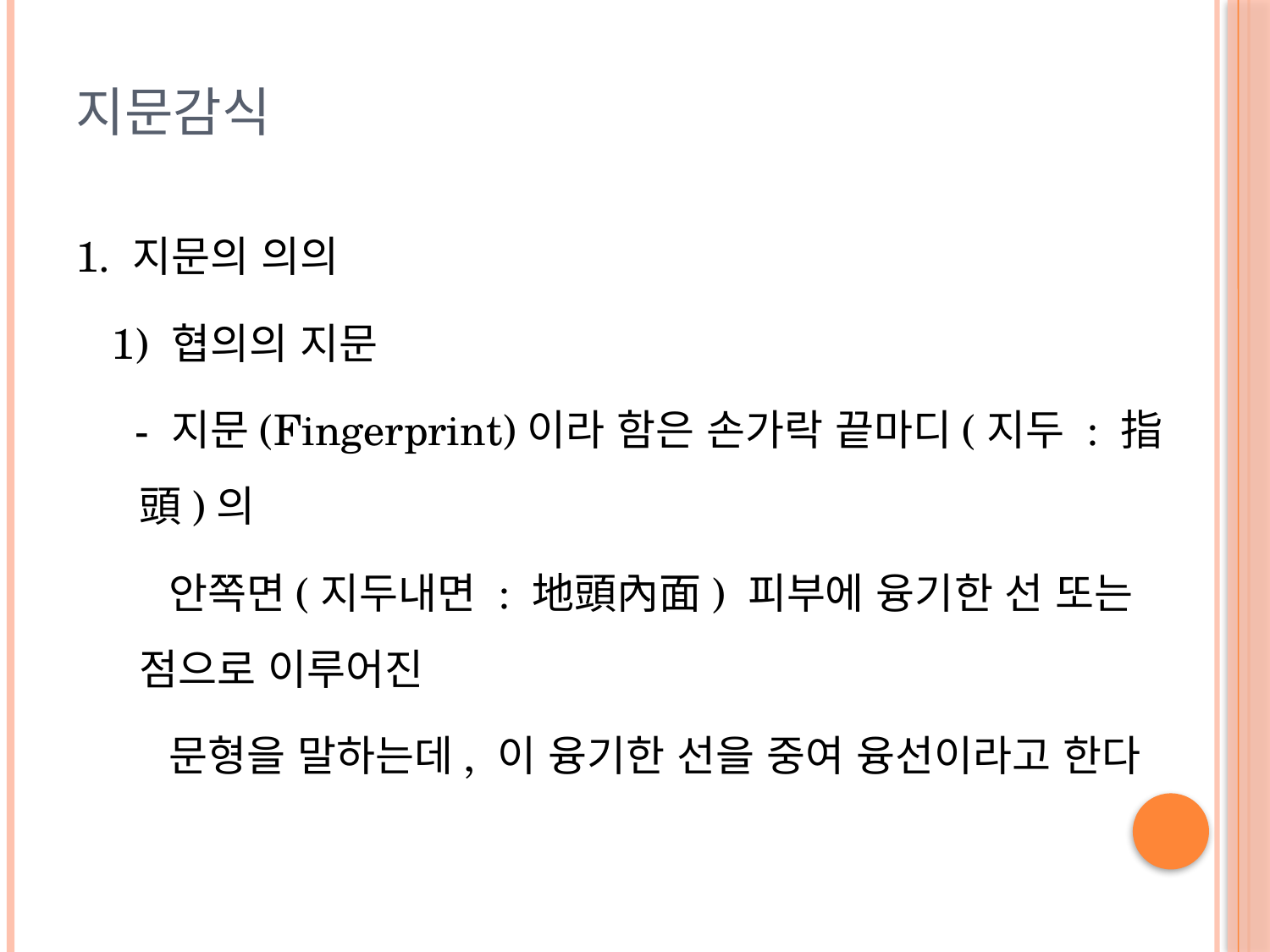

# 지문감식
1. 지문의 의의
   1) 협의의 지문
     - 지문(Fingerprint)이라 함은 손가락 끝마디(지두 : 指頭)의
       안쪽면(지두내면 : 地頭內面) 피부에 융기한 선 또는 점으로 이루어진
       문형을 말하는데, 이 융기한 선을 중여 융선이라고 한다